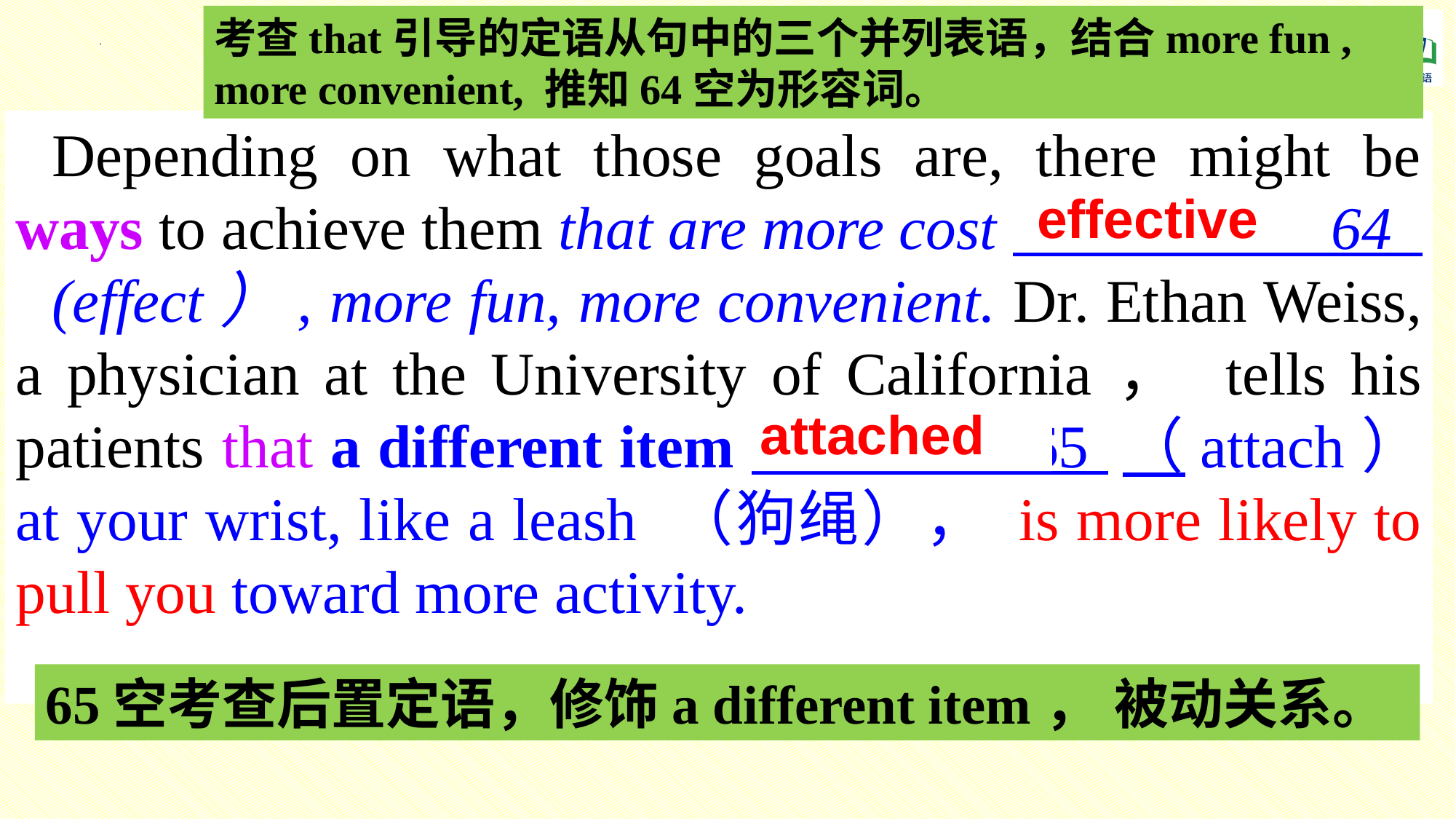

考查that引导的定语从句中的三个并列表语，结合more fun , more convenient, 推知64空为形容词。
Depending on what those goals are, there might be ways to achieve them that are more cost                      64
(effect）, more fun, more convenient. Dr. Ethan Weiss, a physician at the University of California， tells his patients that a different item                 65 （attach） at your wrist, like a leash （狗绳）， is more likely to pull you toward more activity.

effective
attached
65空考查后置定语，修饰a different item， 被动关系。